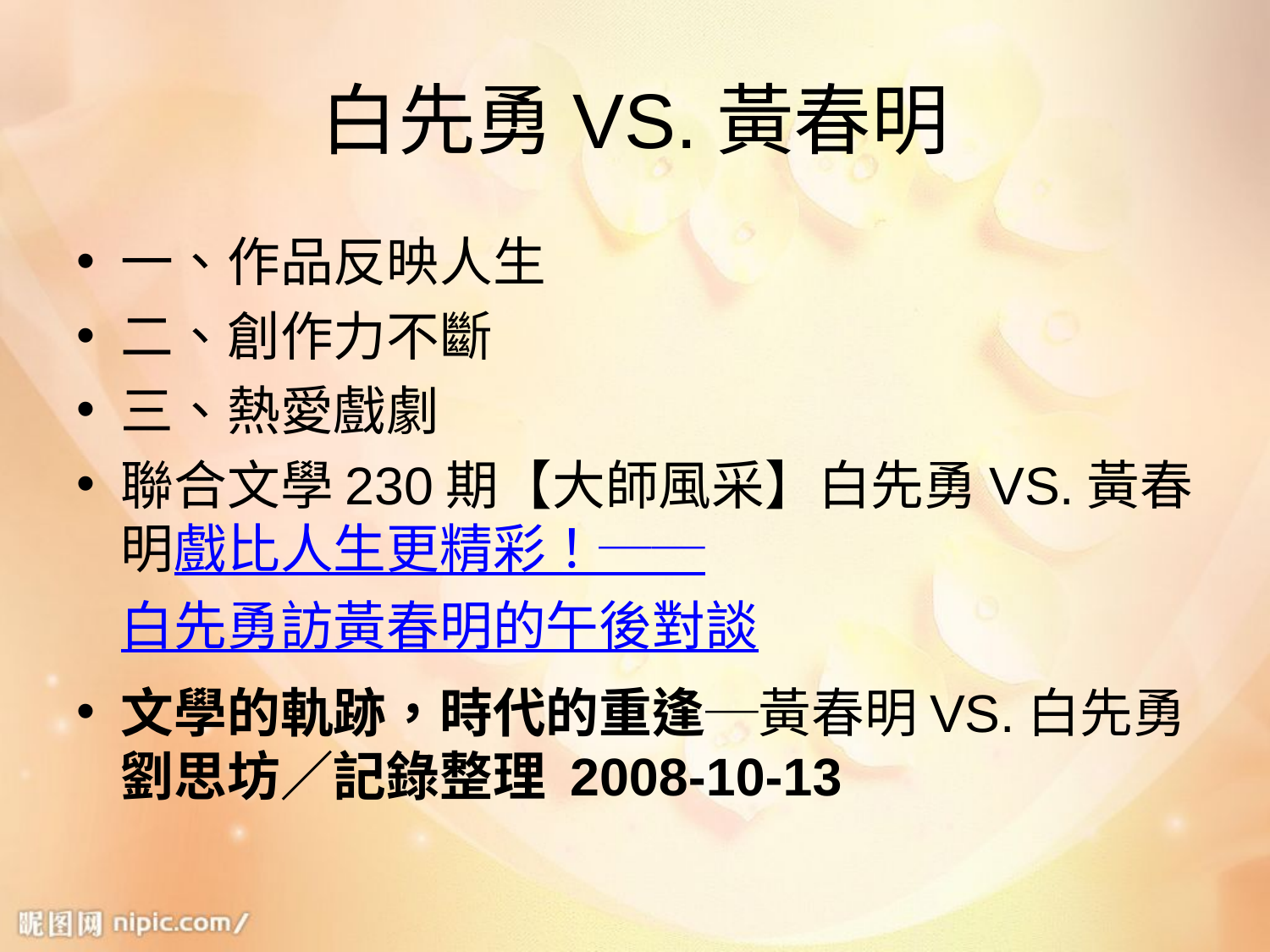

# 白先勇VS.黃春明
一、作品反映人生
二、創作力不斷
三、熱愛戲劇
聯合文學230期【大師風采】白先勇VS.黃春明戲比人生更精彩！──白先勇訪黃春明的午後對談
文學的軌跡，時代的重逢─黃春明VS.白先勇
劉思坊／記錄整理 2008-10-13